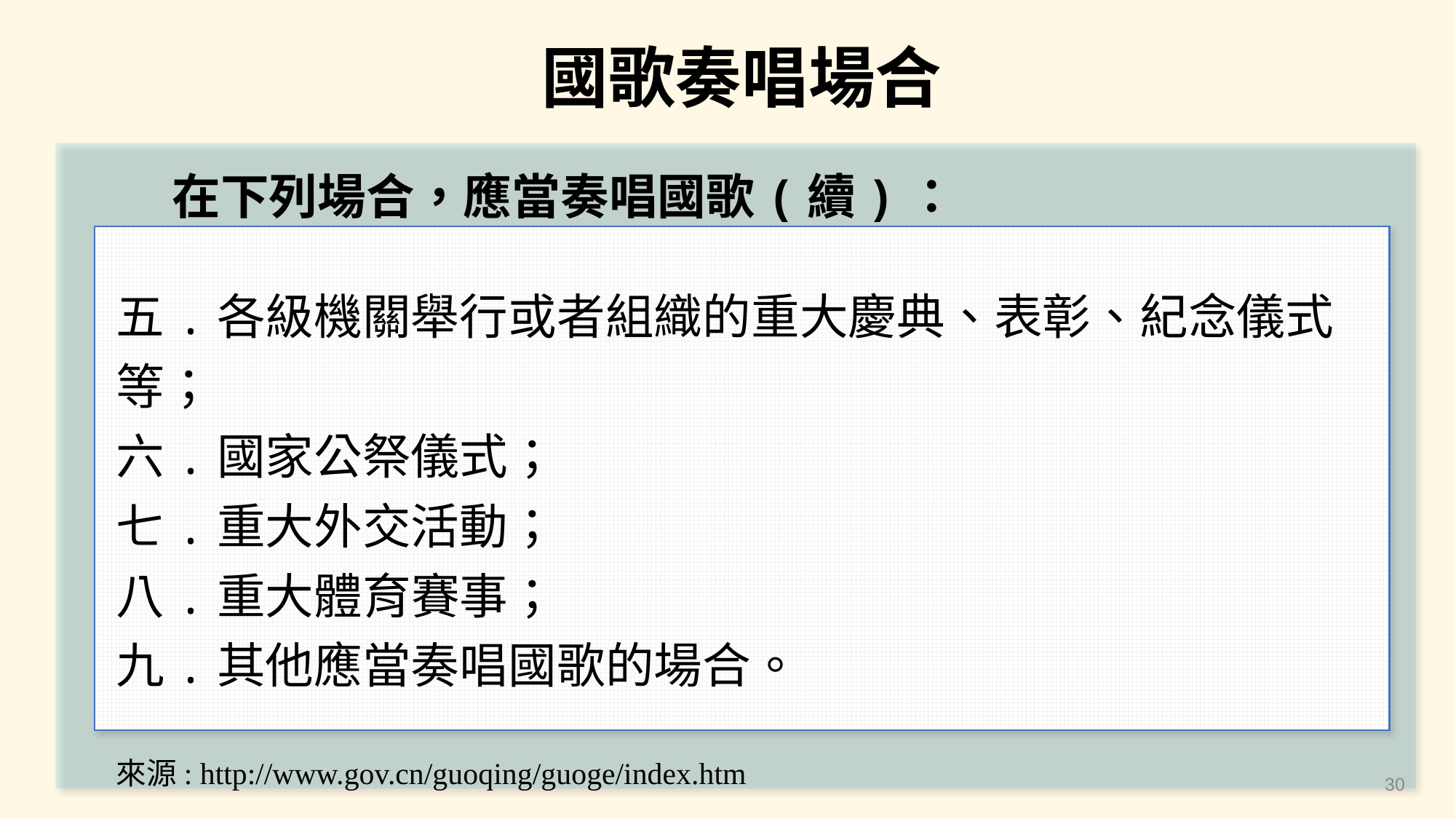

國歌奏唱場合

在下列場合，應當奏唱國歌(續)：

五.各級機關舉行或者組織的重大慶典、表彰、紀念儀式等；
六.國家公祭儀式；
七.重大外交活動；
八.重大體育賽事；
九.其他應當奏唱國歌的場合。

來源: http://www.gov.cn/guoqing/guoge/index.htm

30